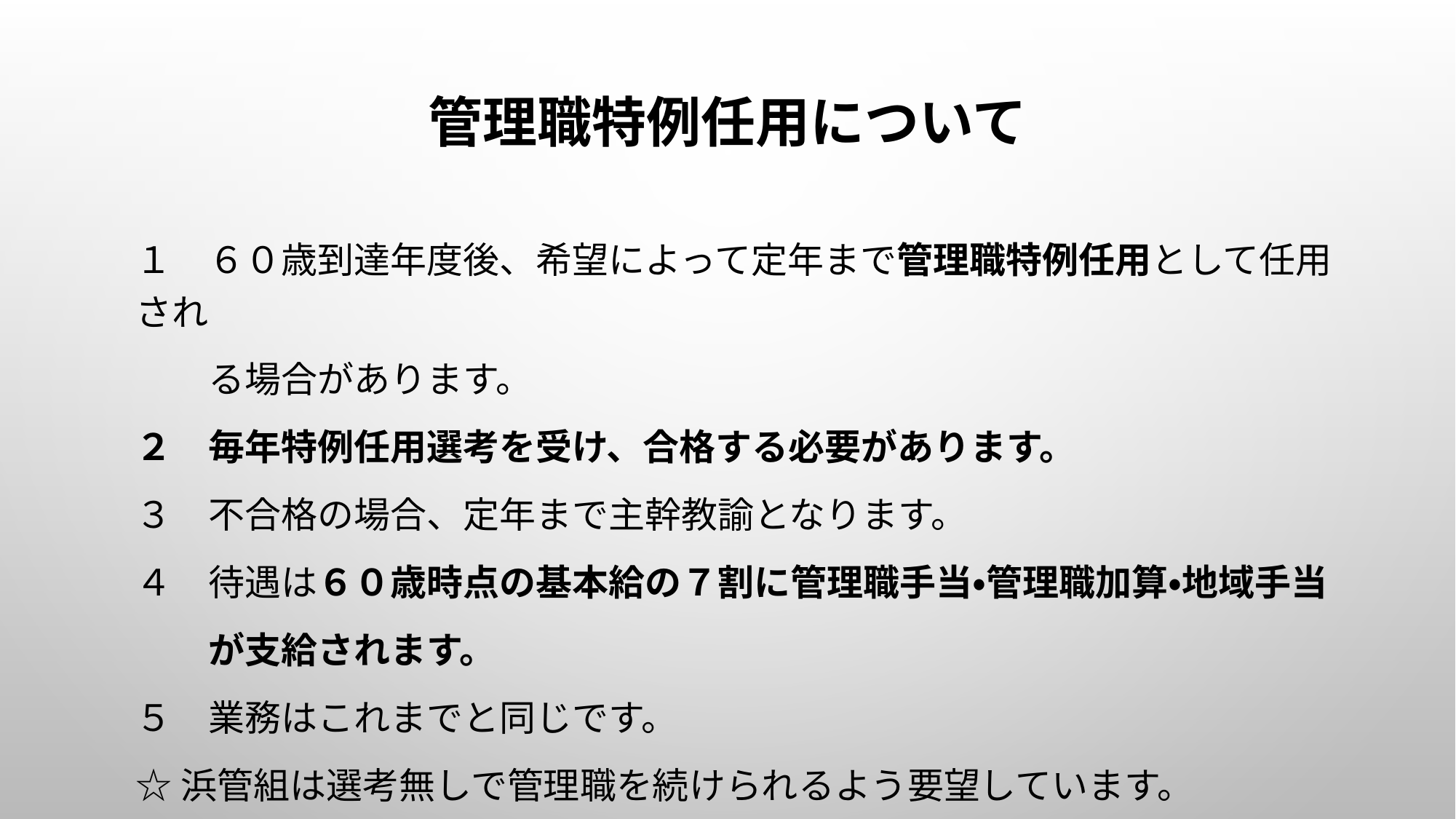

# 管理職特例任用について
１　６０歳到達年度後、希望によって定年まで管理職特例任用として任用され
　　る場合があります。
２　毎年特例任用選考を受け、合格する必要があります。
３　不合格の場合、定年まで主幹教諭となります。
４　待遇は６０歳時点の基本給の７割に管理職手当・管理職加算・地域手当
　　が支給されます。
５　業務はこれまでと同じです。
☆浜管組は選考無しで管理職を続けられるよう要望しています。